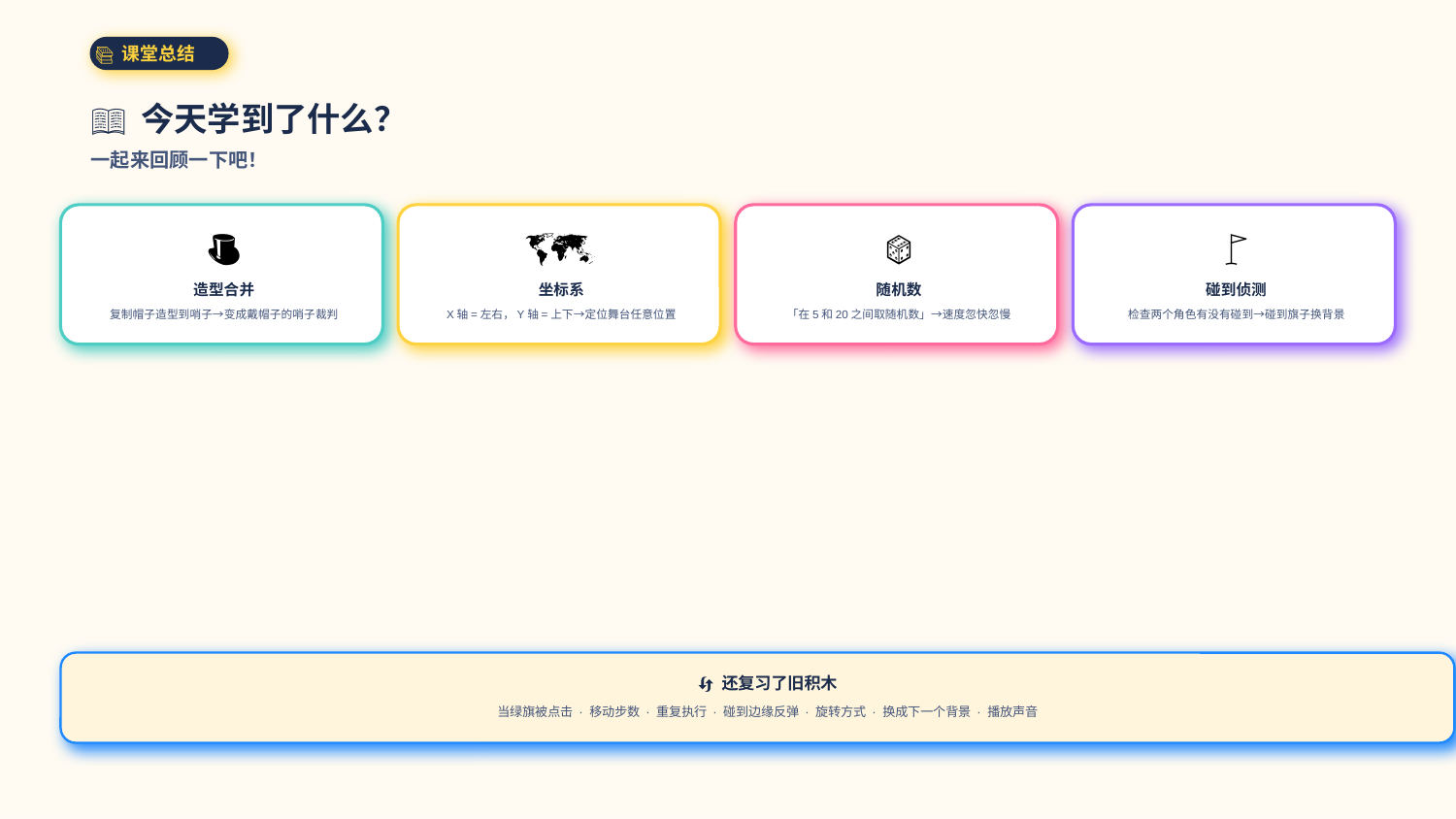

📚 课堂总结
📖 今天学到了什么？
一起来回顾一下吧！

🎩
🗺
🎲
🚩
造型合并
坐标系
随机数
碰到侦测
复制帽子造型到哨子→变成戴帽子的哨子裁判
X轴=左右，Y轴=上下→定位舞台任意位置
「在5和20之间取随机数」→速度忽快忽慢
检查两个角色有没有碰到→碰到旗子换背景

🔄 还复习了旧积木
当绿旗被点击 · 移动步数 · 重复执行 · 碰到边缘反弹 · 旋转方式 · 换成下一个背景 · 播放声音